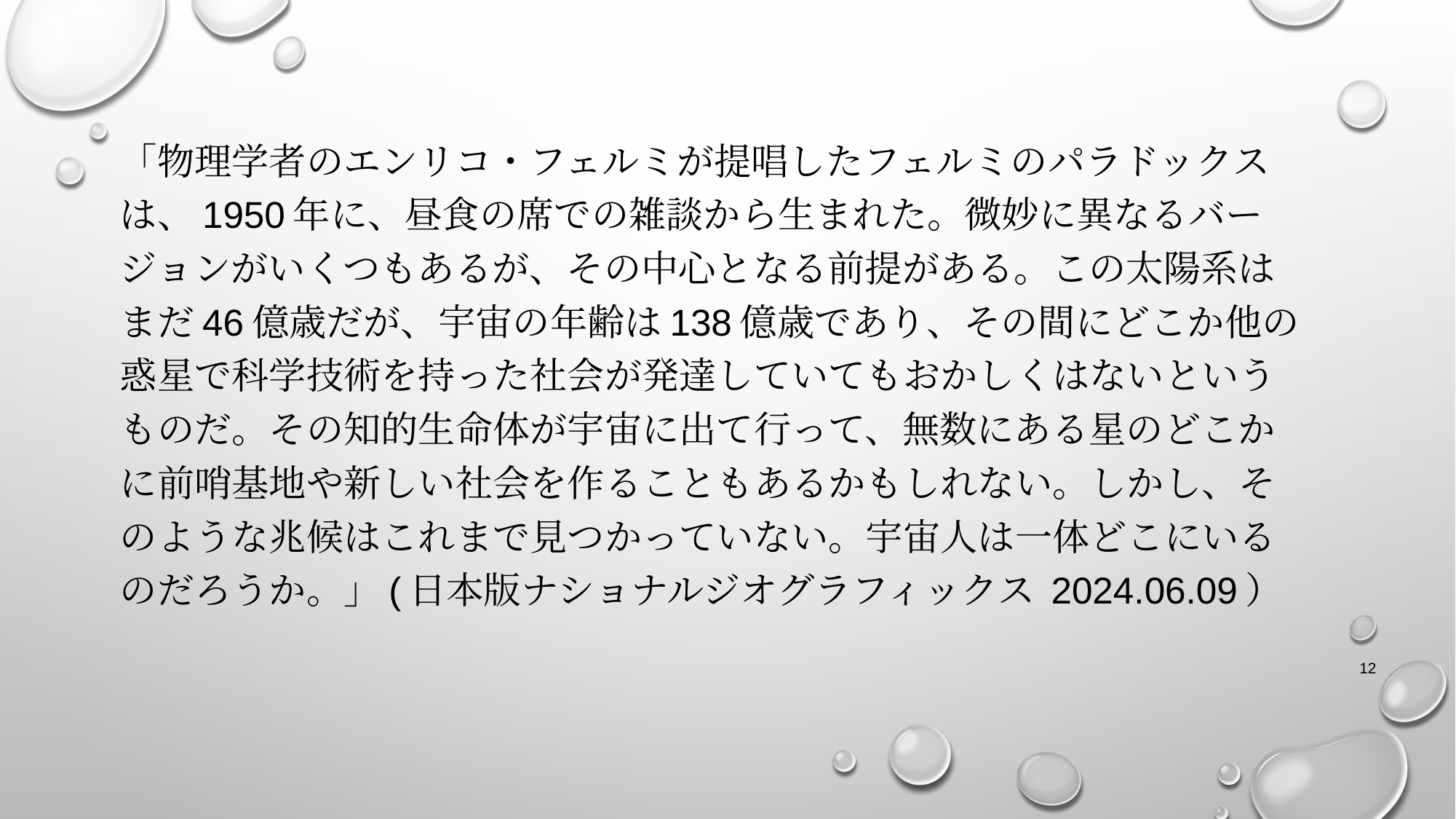

「物理学者のエンリコ・フェルミが提唱したフェルミのパラドックスは、1950年に、昼食の席での雑談から生まれた。微妙に異なるバージョンがいくつもあるが、その中心となる前提がある。この太陽系はまだ46億歳だが、宇宙の年齢は138億歳であり、その間にどこか他の惑星で科学技術を持った社会が発達していてもおかしくはないというものだ。その知的生命体が宇宙に出て行って、無数にある星のどこかに前哨基地や新しい社会を作ることもあるかもしれない。しかし、そのような兆候はこれまで見つかっていない。宇宙人は一体どこにいるのだろうか。」(日本版ナショナルジオグラフィックス 2024.06.09）
12